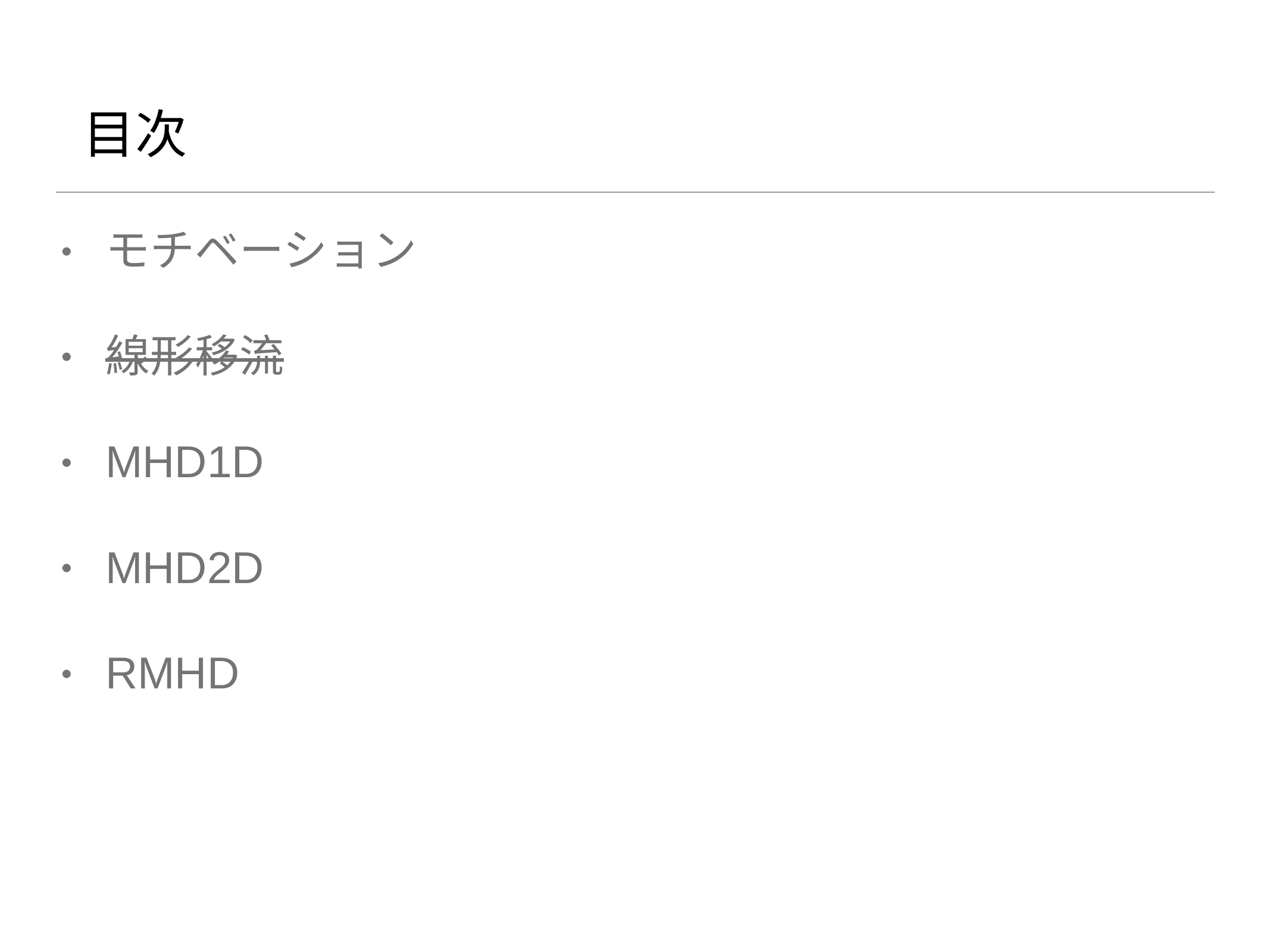

# 目次
モチベーション
線形移流
MHD1D
MHD2D
RMHD